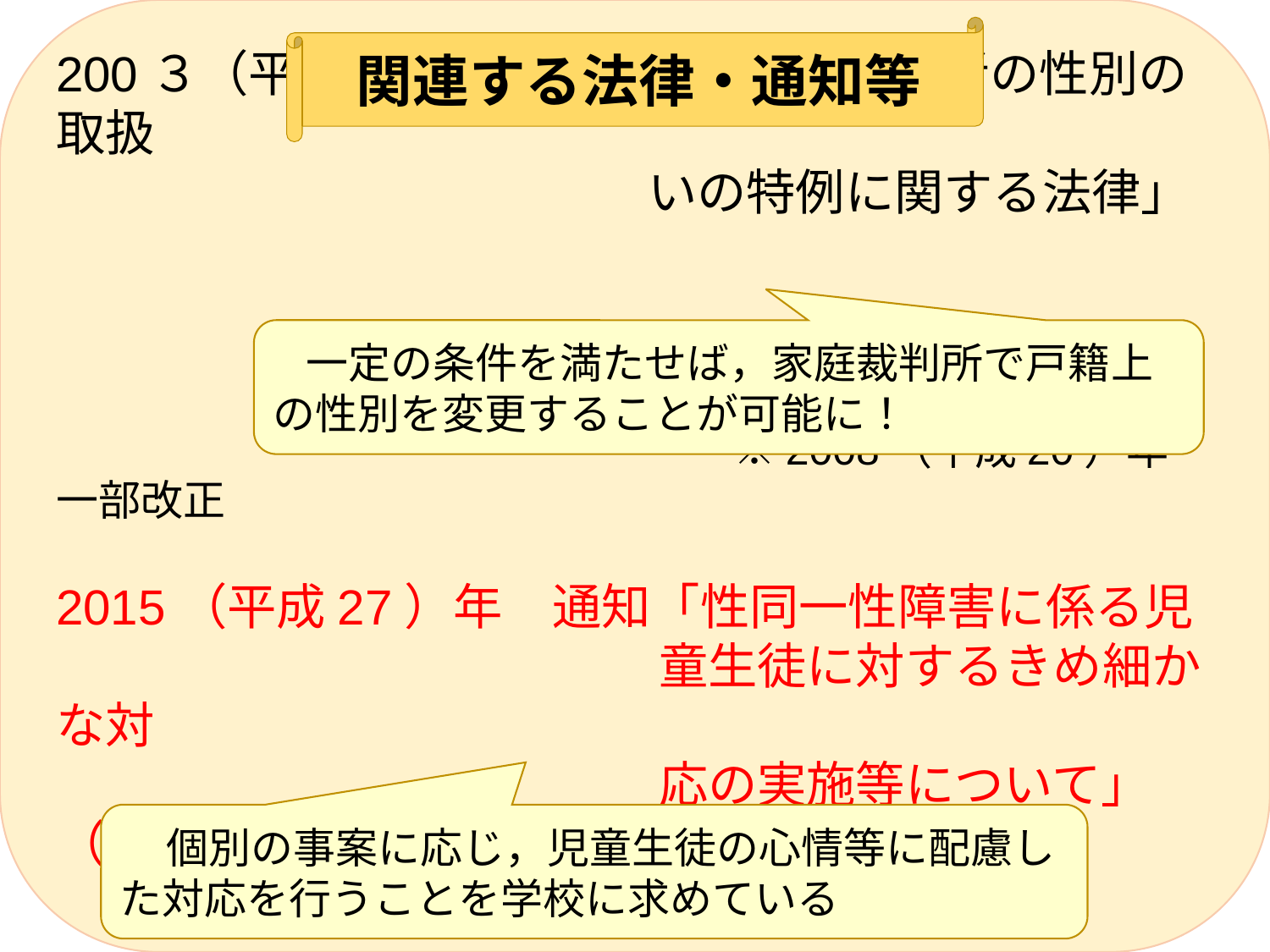

関連する法律・通知等
200３（平成1５）年　「性同一性障害者の性別の取扱
　　　　　　　　　　　　いの特例に関する法律」

　　　　　　　　　　　　　　　　※2008（平成20）年　一部改正

2015（平成27）年　通知「性同一性障害に係る児
　　　　　　　　　　　　 童生徒に対するきめ細かな対
　　　　　　　　　　　　 応の実施等について」（文科省）

     一定の条件を満たせば，家庭裁判所で戸籍上の性別を変更することが可能に！
　  個別の事案に応じ，児童生徒の心情等に配慮した対応を行うことを学校に求めている